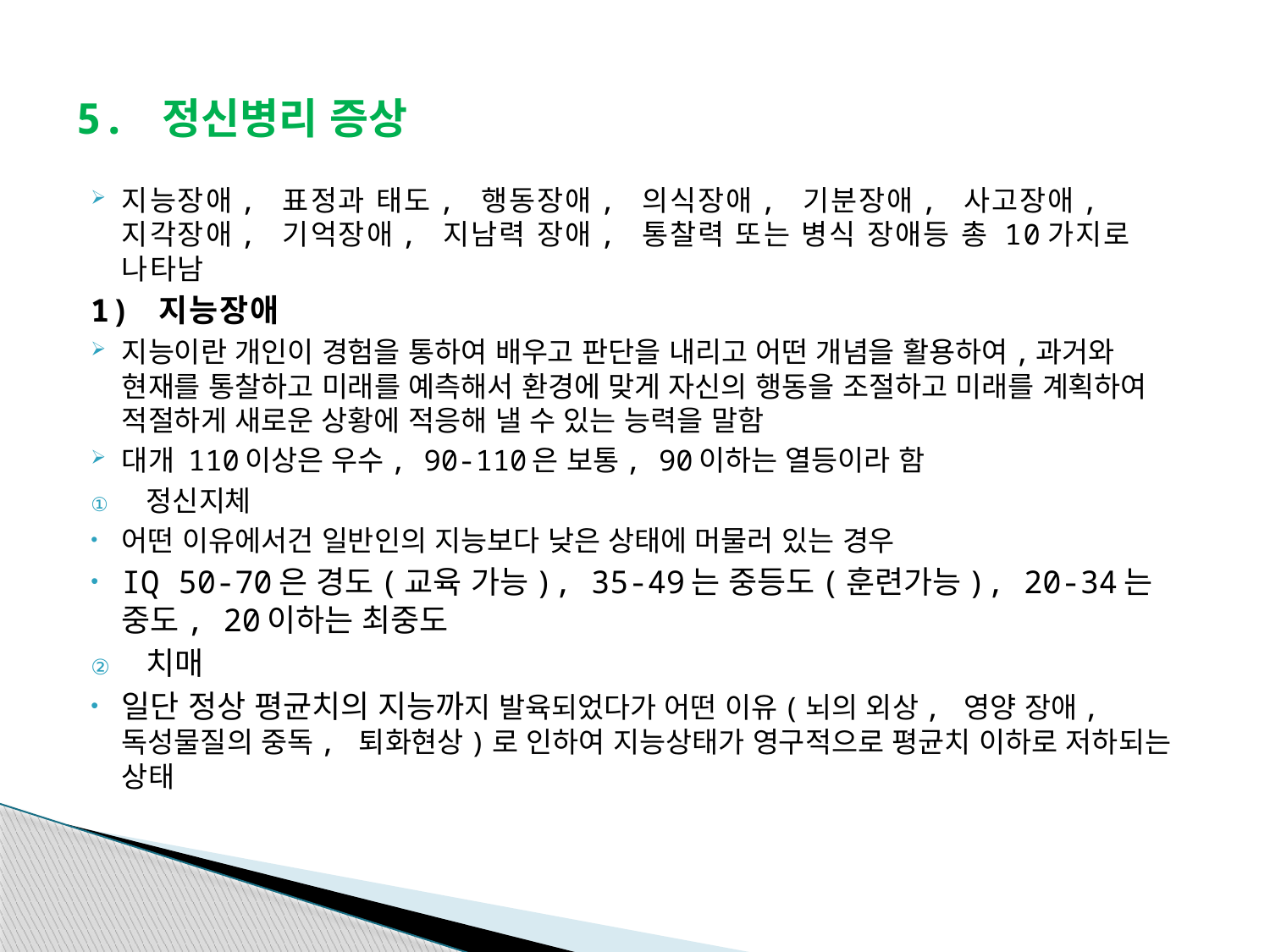

# 5. 정신병리 증상
지능장애, 표정과 태도, 행동장애, 의식장애, 기분장애, 사고장애, 지각장애, 기억장애, 지남력 장애, 통찰력 또는 병식 장애등 총 10가지로 나타남
1) 지능장애
지능이란 개인이 경험을 통하여 배우고 판단을 내리고 어떤 개념을 활용하여,과거와 현재를 통찰하고 미래를 예측해서 환경에 맞게 자신의 행동을 조절하고 미래를 계획하여 적절하게 새로운 상황에 적응해 낼 수 있는 능력을 말함
대개 110이상은 우수, 90-110은 보통, 90이하는 열등이라 함
정신지체
어떤 이유에서건 일반인의 지능보다 낮은 상태에 머물러 있는 경우
IQ 50-70은 경도(교육 가능), 35-49는 중등도(훈련가능), 20-34는 중도, 20이하는 최중도
치매
일단 정상 평균치의 지능까지 발육되었다가 어떤 이유(뇌의 외상, 영양 장애, 독성물질의 중독, 퇴화현상)로 인하여 지능상태가 영구적으로 평균치 이하로 저하되는 상태